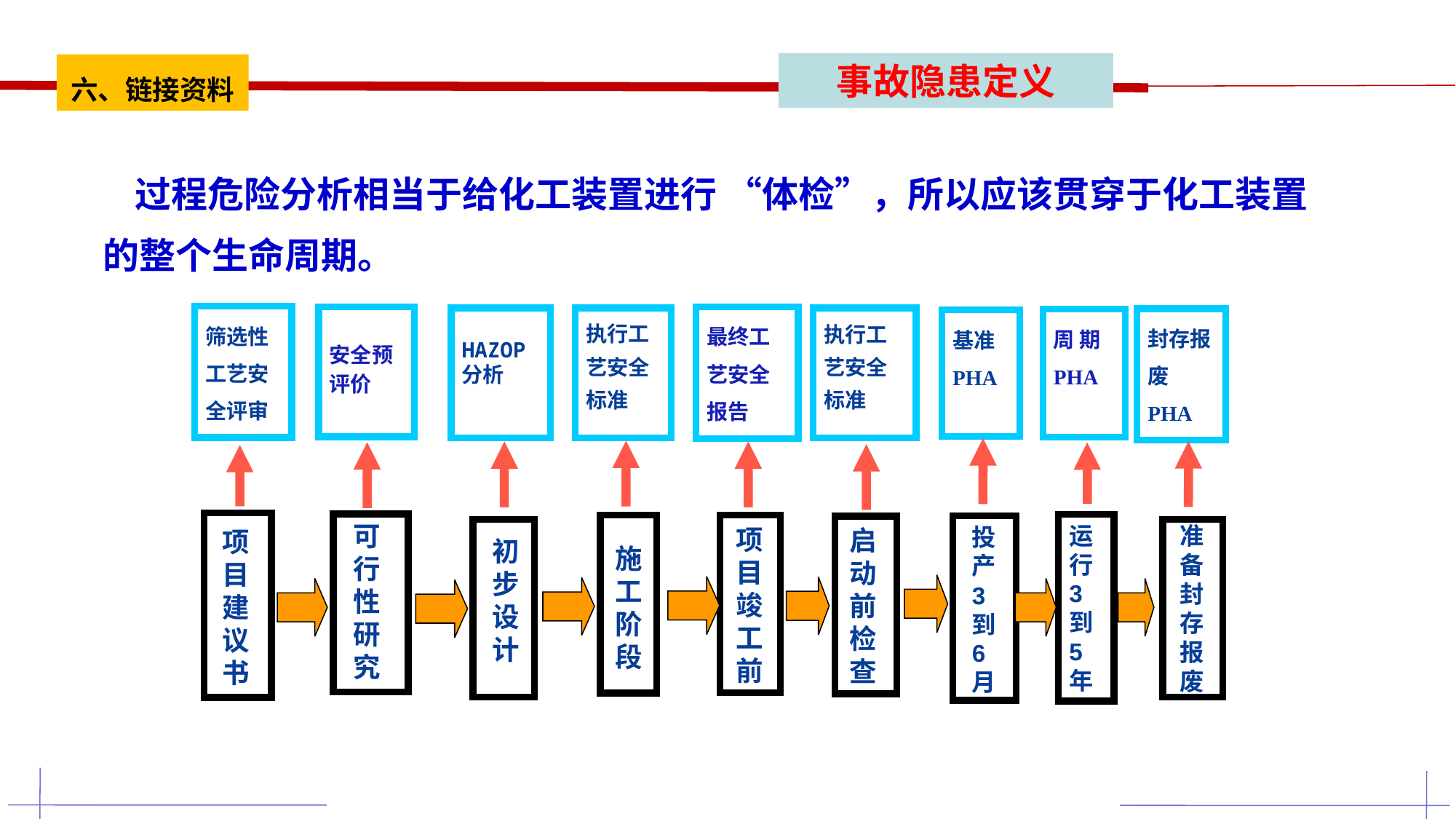

事故隐患定义
六、链接资料
    过程危险分析相当于给化工装置进行 “体检”，所以应该贯穿于化工装置的整个生命周期。
筛选性工艺安全评审
最终工艺安全报告

安全预
评价
执行工艺安全标准

HAZOP分析
执行工艺安全标准
封存报废PHA
周 期PHA
基准PHA

可
行
性
研
究

运
行
3
到
5
年

准
备
封
存
报
废

投
产
3
到
6
月
项
目
竣
工
前
启
动
前
检
查

项
目
建
议
书
初
步
设
计
施
工
阶
段
可
KE